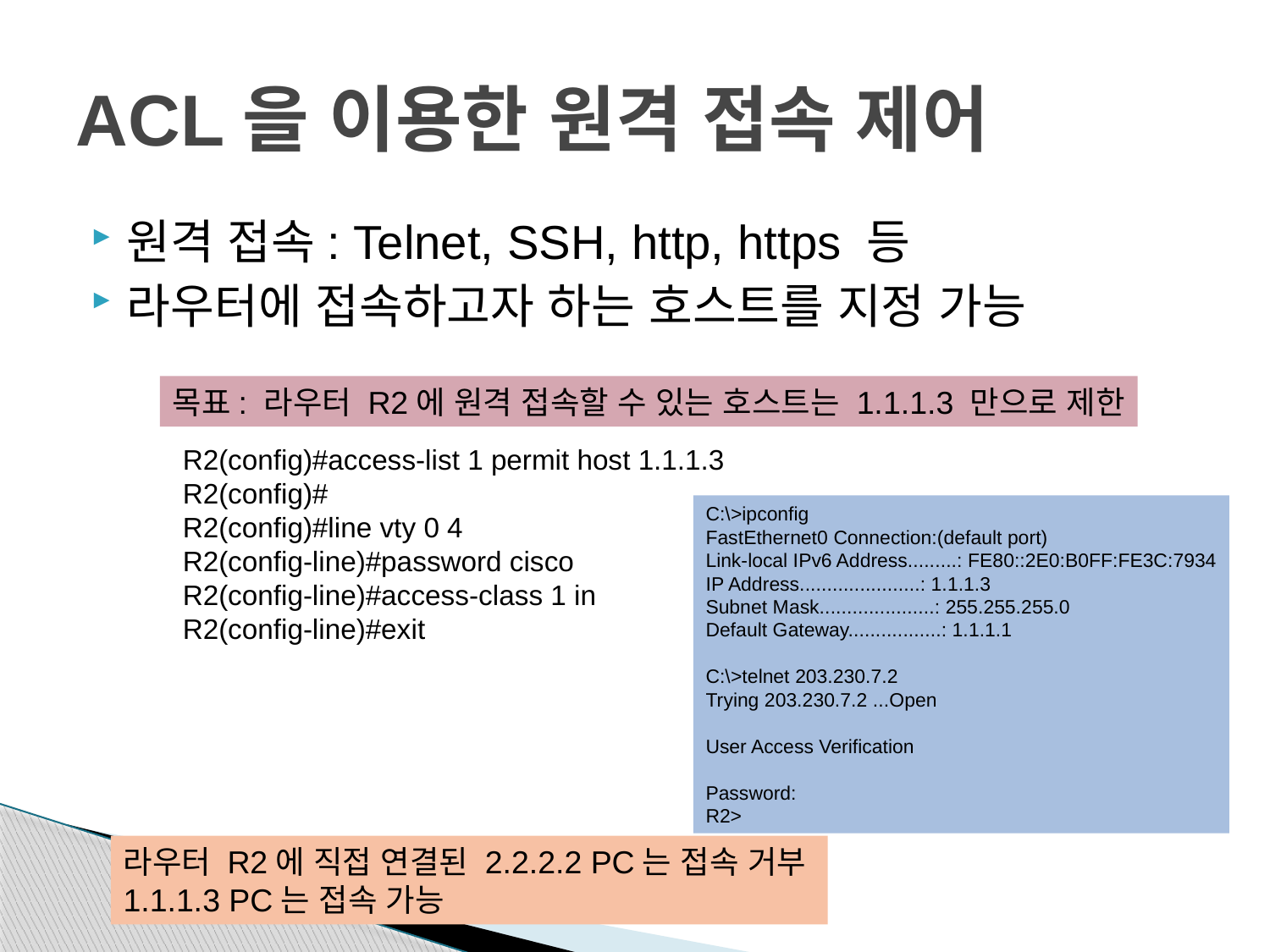

# ACL을 이용한 원격 접속 제어
원격 접속: Telnet, SSH, http, https 등
라우터에 접속하고자 하는 호스트를 지정 가능
목표: 라우터 R2에 원격 접속할 수 있는 호스트는 1.1.1.3 만으로 제한
R2(config)#access-list 1 permit host 1.1.1.3
R2(config)#
R2(config)#line vty 0 4
R2(config-line)#password cisco
R2(config-line)#access-class 1 in
R2(config-line)#exit
C:\>ipconfig
FastEthernet0 Connection:(default port)
Link-local IPv6 Address.........: FE80::2E0:B0FF:FE3C:7934
IP Address......................: 1.1.1.3
Subnet Mask.....................: 255.255.255.0
Default Gateway.................: 1.1.1.1
C:\>telnet 203.230.7.2
Trying 203.230.7.2 ...Open
User Access Verification
Password:
R2>
라우터 R2에 직접 연결된 2.2.2.2 PC는 접속 거부
1.1.1.3 PC는 접속 가능